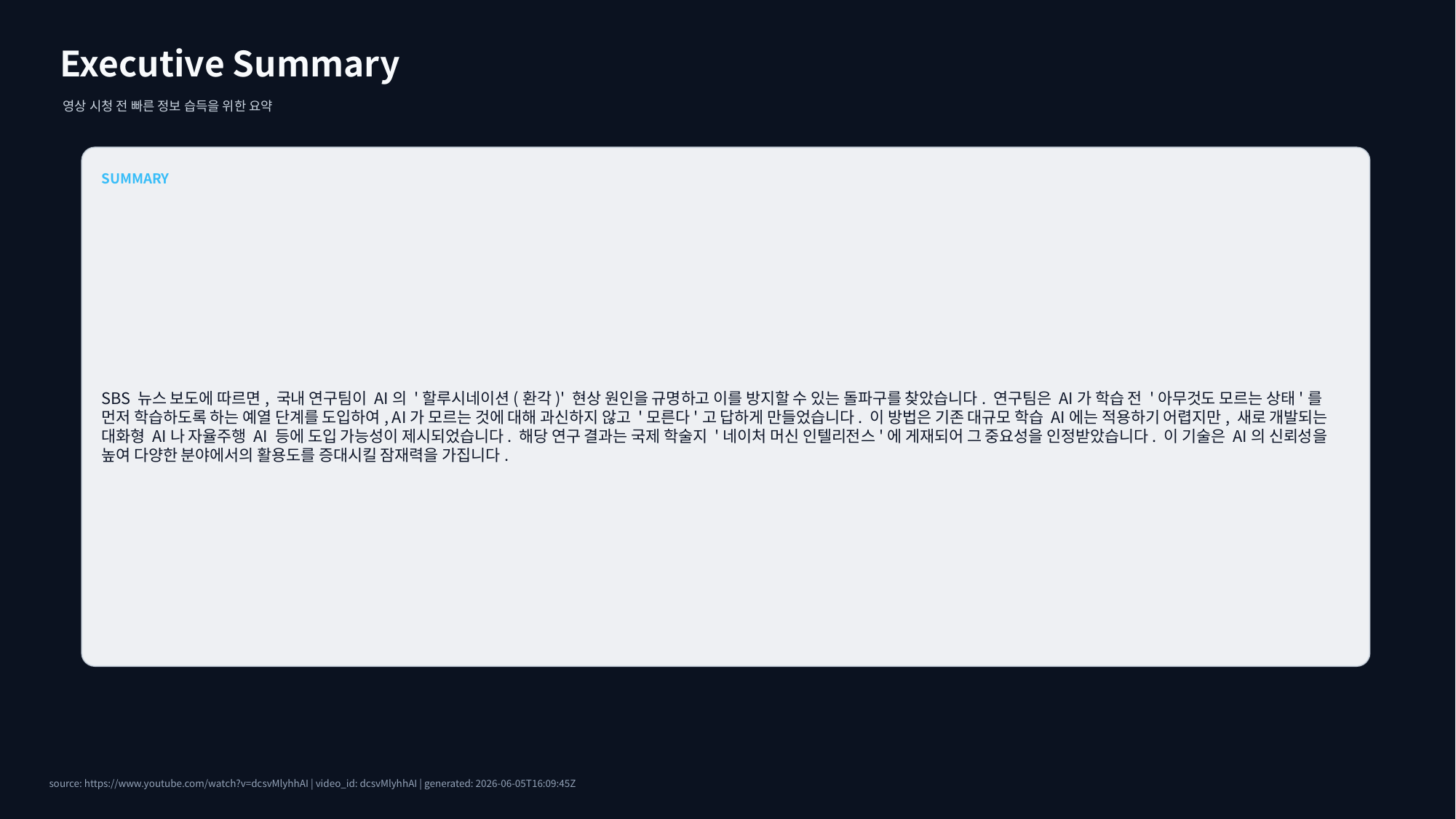

Executive Summary
영상 시청 전 빠른 정보 습득을 위한 요약

SUMMARY
SBS 뉴스 보도에 따르면, 국내 연구팀이 AI의 '할루시네이션(환각)' 현상 원인을 규명하고 이를 방지할 수 있는 돌파구를 찾았습니다. 연구팀은 AI가 학습 전 '아무것도 모르는 상태'를 먼저 학습하도록 하는 예열 단계를 도입하여, AI가 모르는 것에 대해 과신하지 않고 '모른다'고 답하게 만들었습니다. 이 방법은 기존 대규모 학습 AI에는 적용하기 어렵지만, 새로 개발되는 대화형 AI나 자율주행 AI 등에 도입 가능성이 제시되었습니다. 해당 연구 결과는 국제 학술지 '네이처 머신 인텔리전스'에 게재되어 그 중요성을 인정받았습니다. 이 기술은 AI의 신뢰성을 높여 다양한 분야에서의 활용도를 증대시킬 잠재력을 가집니다.
source: https://www.youtube.com/watch?v=dcsvMlyhhAI | video_id: dcsvMlyhhAI | generated: 2026-06-05T16:09:45Z